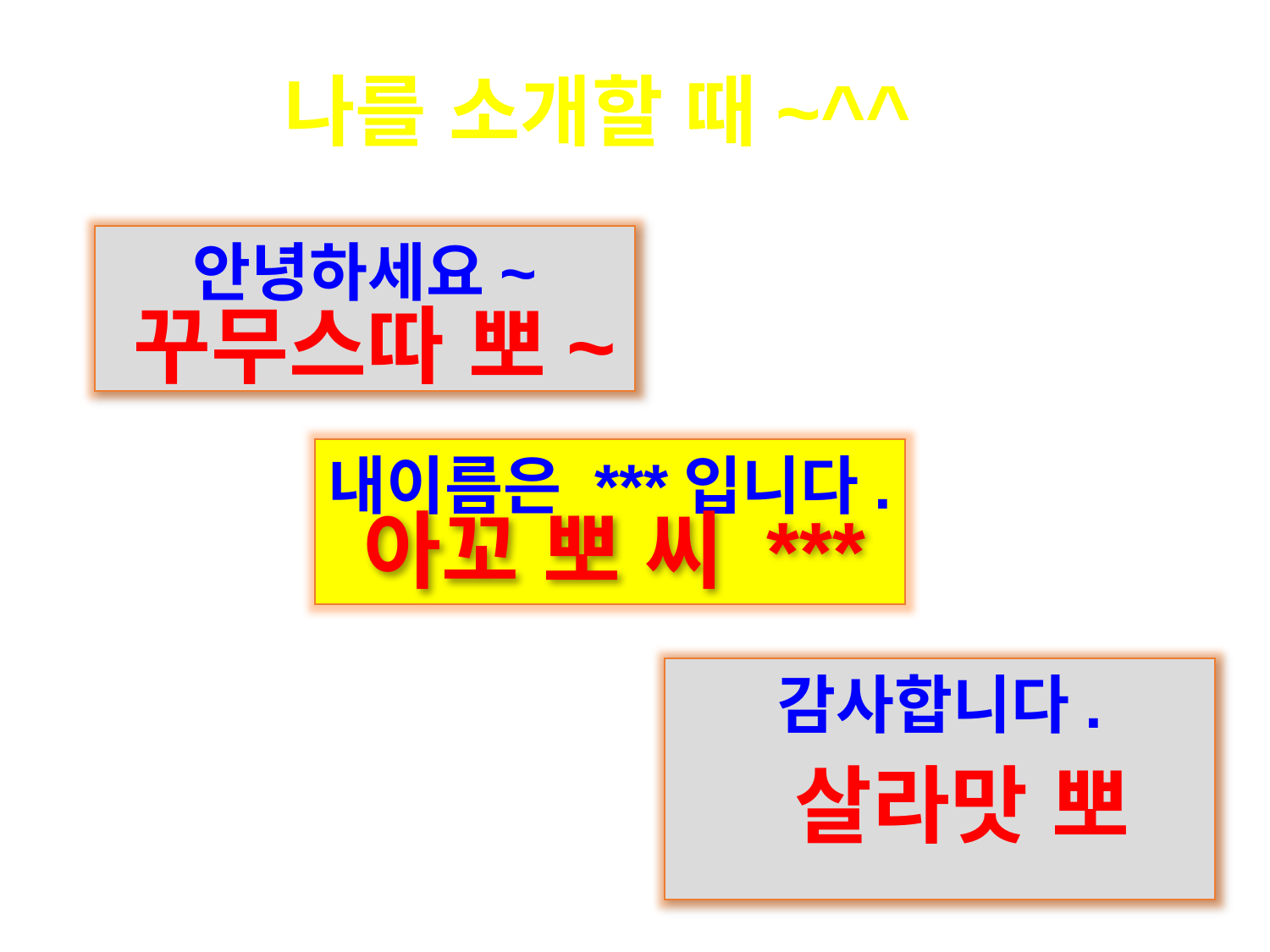

나를 소개할 때~^^
안녕하세요~

꾸무스따 뽀~
내이름은 ***입니다.

아꼬 뽀 씨 ***
감사합니다.

살라맛 뽀